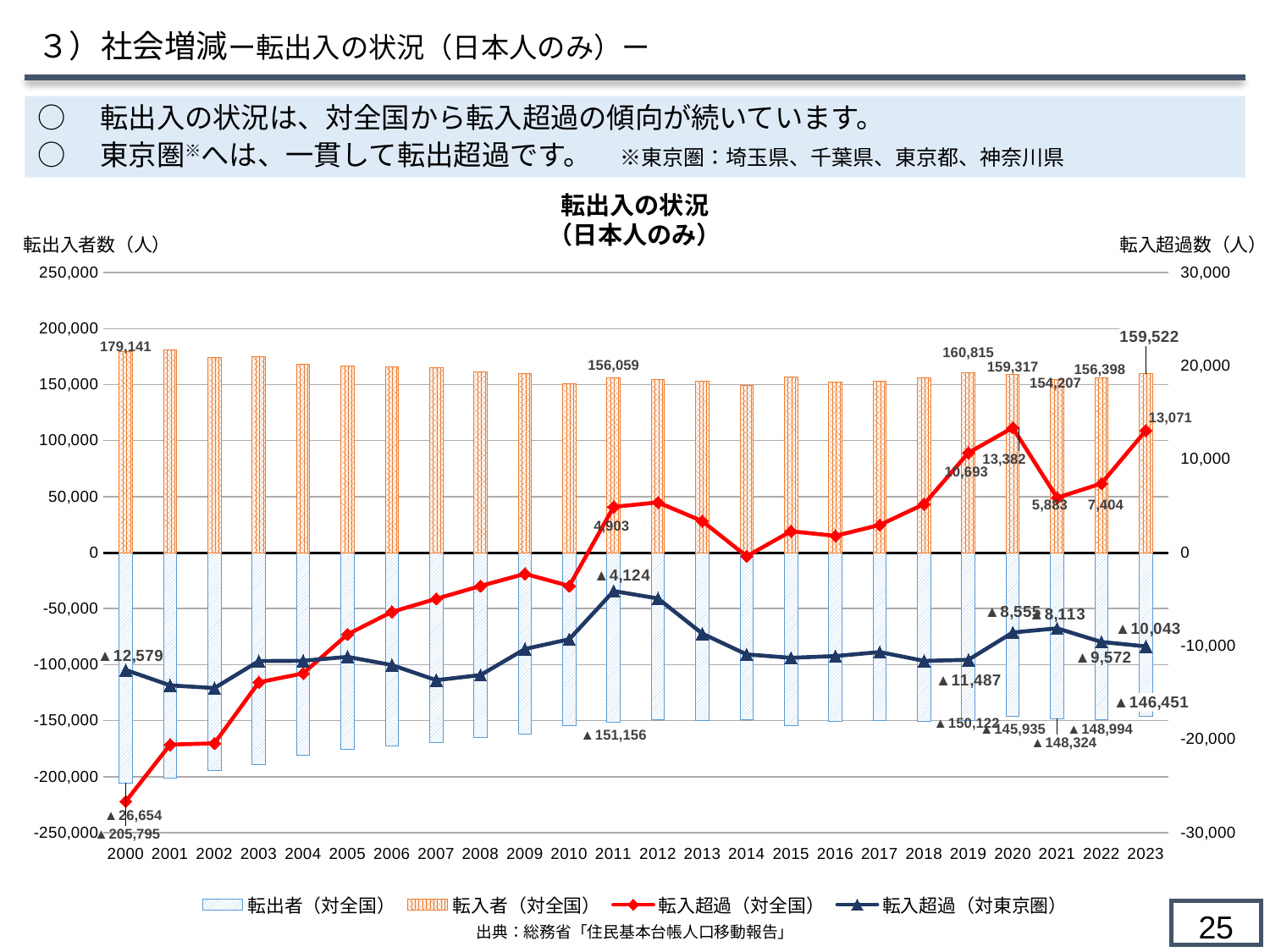

３）社会増減ー転出入の状況（日本人のみ）ー
○　転出入の状況は、対全国から転入超過の傾向が続いています。
○　東京圏※へは、一貫して転出超過です。　※東京圏：埼玉県、千葉県、東京都、神奈川県
転出入の状況
（日本人のみ）
転出入者数（人）
転入超過数（人）

### Chart

| Category | 転出者（対全国） | 転入者（対全国） | 転入超過（対全国） | 転入超過（対東京圏） |
|---|---|---|---|---|
| 2000 | -205795.0 | 179141.0 | -26654.0 | -12579.0 |
| 2001 | -201268.0 | 180700.0 | -20568.0 | -14226.0 |
| 2002 | -194868.0 | 174435.0 | -20433.0 | -14509.0 |
| 2003 | -188952.0 | 175060.0 | -13892.0 | -11621.0 |
| 2004 | -181078.0 | 168135.0 | -12943.0 | -11586.0 |
| 2005 | -175488.0 | 166732.0 | -8756.0 | -11171.0 |
| 2006 | -172525.0 | 166172.0 | -6353.0 | -12047.0 |
| 2007 | -169836.0 | 164884.0 | -4952.0 | -13669.0 |
| 2008 | -165157.0 | 161589.0 | -3568.0 | -13118.0 |
| 2009 | -161924.0 | 159651.0 | -2273.0 | -10327.0 |
| 2010 | -154693.0 | 151123.0 | -3570.0 | -9281.0 |
| 2011 | -151156.0 | 156059.0 | 4903.0 | -4124.0 |
| 2012 | -149466.0 | 154847.0 | 5381.0 | -4910.0 |
| 2013 | -149904.0 | 153281.0 | 3377.0 | -8682.0 |
| 2014 | -149533.0 | 149142.0 | -391.0 | -10905.0 |
| 2015 | -154117.0 | 156413.0 | 2296.0 | -11270.0 |
| 2016 | -150743.0 | 152537.0 | 1794.0 | -11086.0 |
| 2017 | -149920.0 | 152881.0 | 2961.0 | -10657.0 |
| 2018 | -150928.0 | 156125.0 | 5197.0 | -11599.0 |
| 2019 | -150122.0 | 160815.0 | 10693.0 | -11487.0 |
| 2020 | -145935.0 | 159317.0 | 13382.0 | -8555.0 |
| 2021 | -148324.0 | 154207.0 | 5883.0 | -8113.0 |
| 2022 | -148994.0 | 156398.0 | 7404.0 | -9572.0 |
| 2023 | -146451.0 | 159522.0 | 13071.0 | -10043.0 |
25
出典：総務省「住民基本台帳人口移動報告」